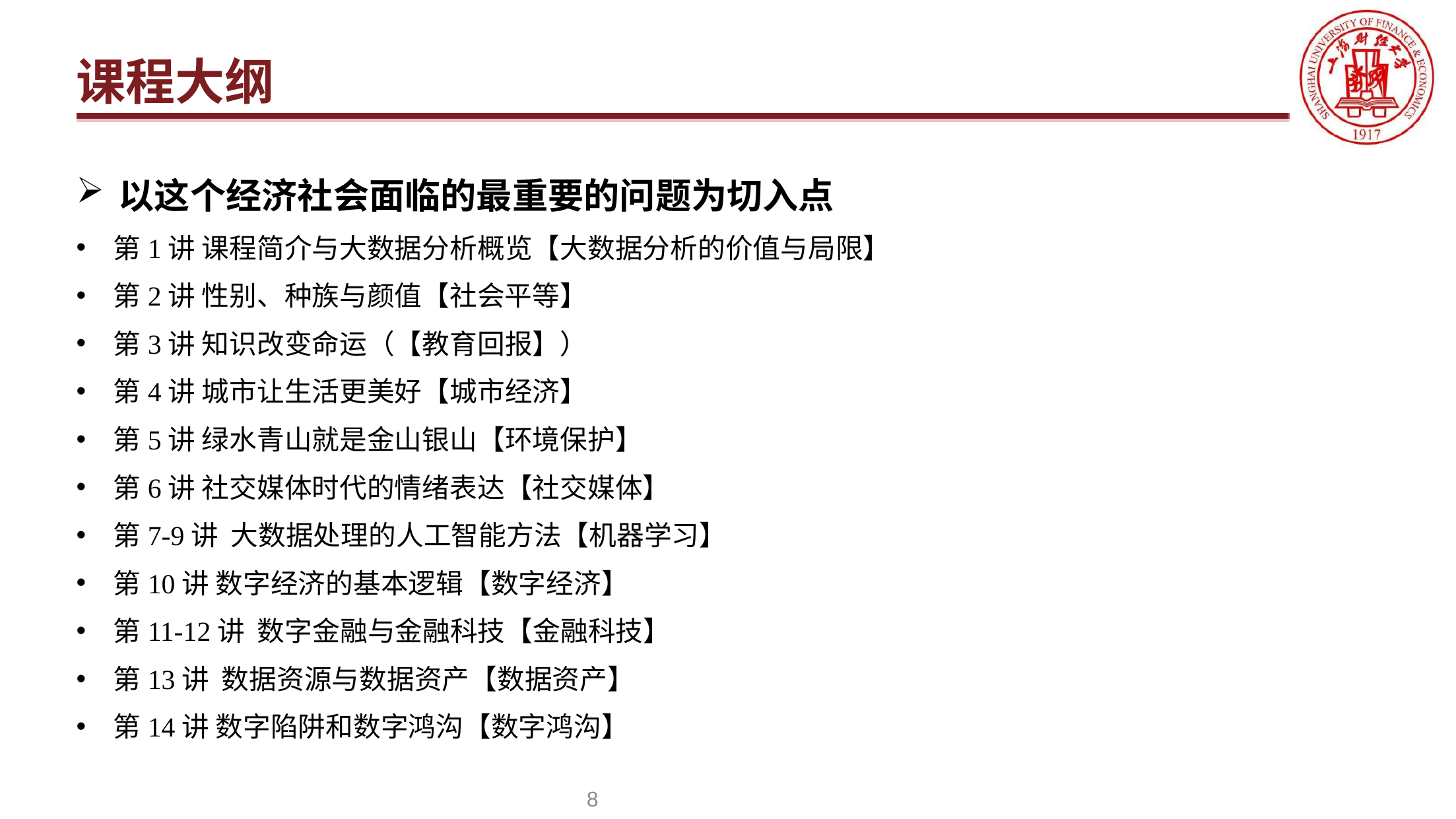

# 课程大纲
以这个经济社会面临的最重要的问题为切入点
第1讲 课程简介与大数据分析概览【大数据分析的价值与局限】
第2讲 性别、种族与颜值【社会平等】
第3讲 知识改变命运（【教育回报】）
第4讲 城市让生活更美好【城市经济】
第5讲 绿水青山就是金山银山【环境保护】
第6讲 社交媒体时代的情绪表达【社交媒体】
第7-9讲  大数据处理的人工智能方法【机器学习】
第10讲 数字经济的基本逻辑【数字经济】
第11-12讲  数字金融与金融科技【金融科技】
第13讲  数据资源与数据资产【数据资产】
第14讲 数字陷阱和数字鸿沟【数字鸿沟】
8